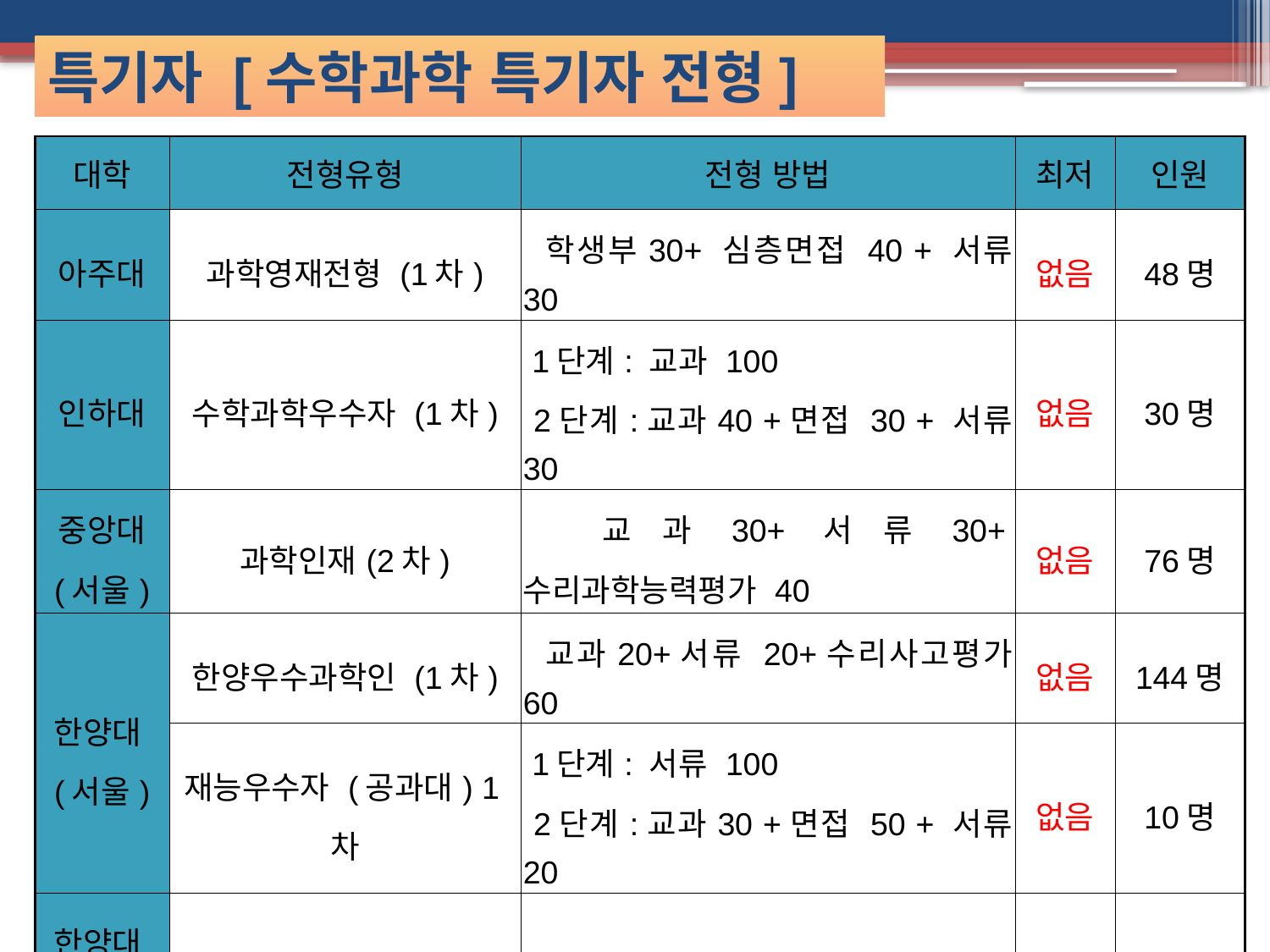

특기자 [수학과학 특기자 전형]
| 대학 | 전형유형 | 전형 방법 | 최저 | 인원 |
| --- | --- | --- | --- | --- |
| 아주대 | 과학영재전형 (1차) | 학생부30+ 심층면접 40 + 서류 30 | 없음 | 48명 |
| 인하대 | 수학과학우수자 (1차) | 1단계: 교과 100 2단계:교과40 +면접 30 + 서류 30 | 없음 | 30명 |
| 중앙대 (서울) | 과학인재(2차) | 교과30+서류30+수리과학능력평가 40 | 없음 | 76명 |
| 한양대 (서울) | 한양우수과학인 (1차) | 교과20+서류 20+수리사고평가 60 | 없음 | 144명 |
|  | 재능우수자 (공과대) 1차 | 1단계: 서류 100 2단계:교과30 +면접 50 + 서류 20 | 없음 | 10명 |
| 한양대 (에리카) | 과학재능우수자 (1차) | 교과 20 +면접 30 + 서류 50 | 없음 | 3명 |